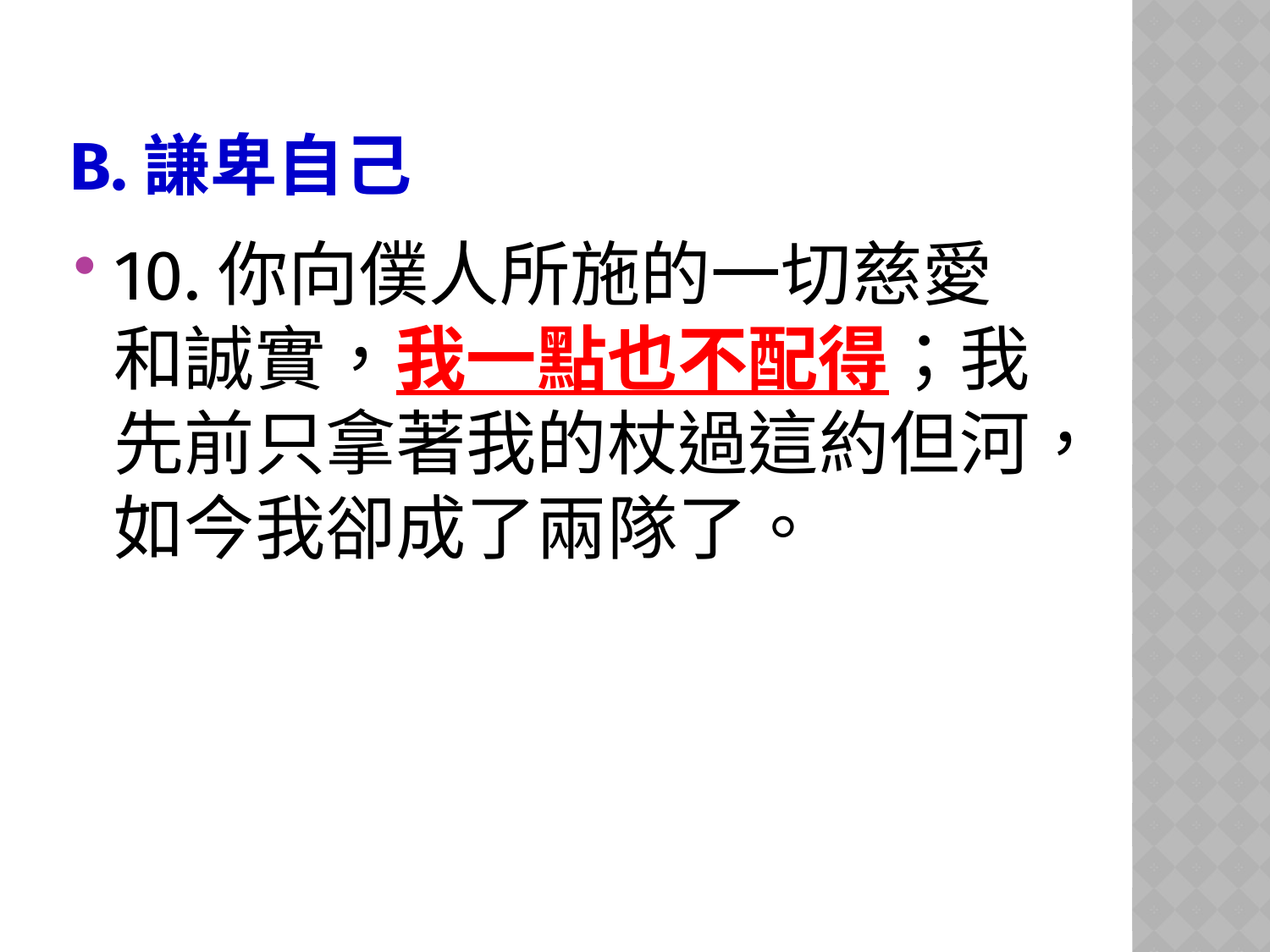

# b.謙卑自己
10.你向僕人所施的一切慈愛和誠實，我一點也不配得；我先前只拿著我的杖過這約但河，如今我卻成了兩隊了。